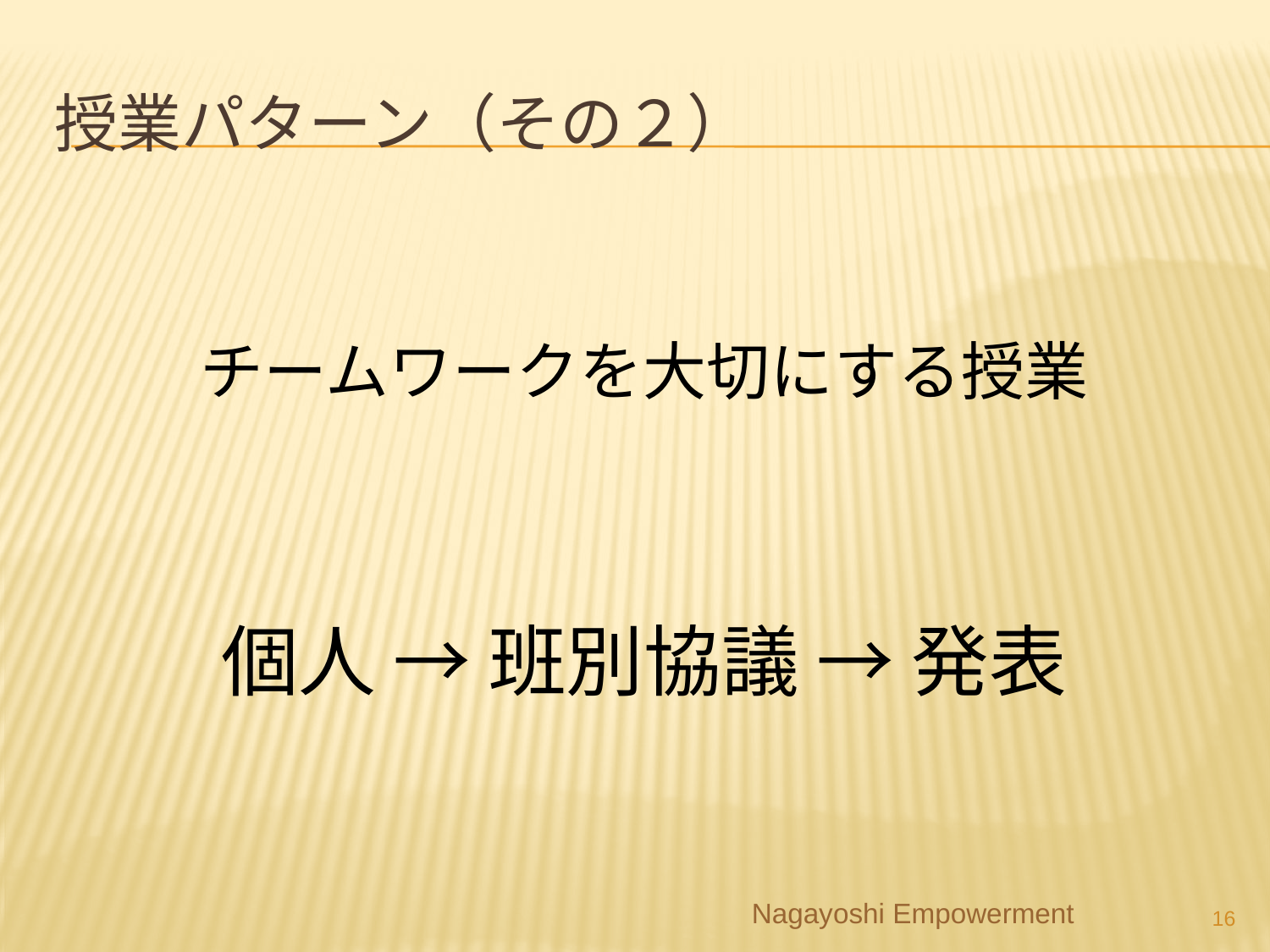

# 授業パターン（その２）
チームワークを大切にする授業
個人 → 班別協議 → 発表
16